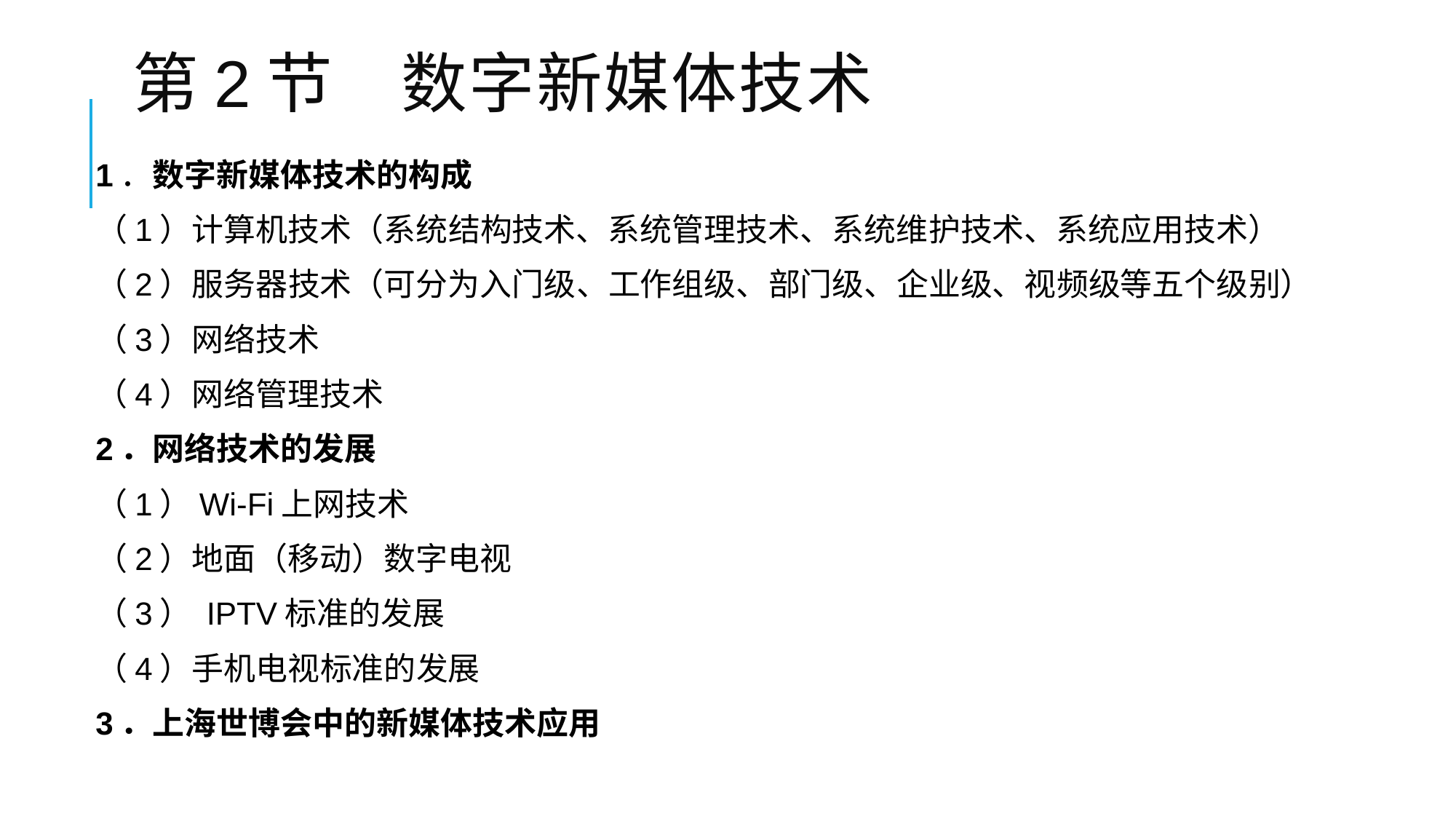

# 第2节　数字新媒体技术
1．数字新媒体技术的构成
（1）计算机技术（系统结构技术、系统管理技术、系统维护技术、系统应用技术）
（2）服务器技术（可分为入门级、工作组级、部门级、企业级、视频级等五个级别）
（3）网络技术
（4）网络管理技术
2．网络技术的发展
（1）Wi-Fi上网技术
（2）地面（移动）数字电视
（3） IPTV标准的发展
（4）手机电视标准的发展
3．上海世博会中的新媒体技术应用